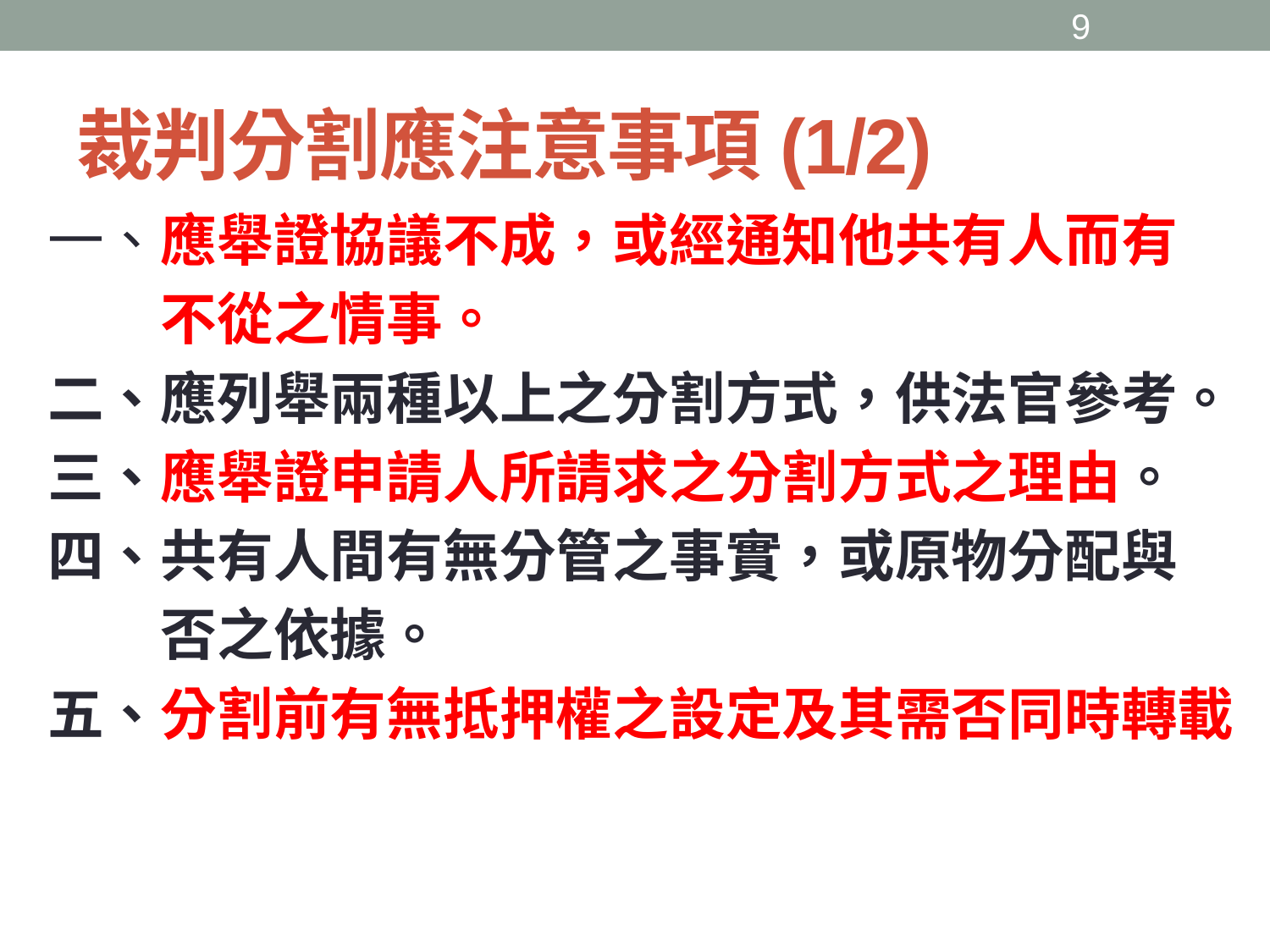

9
# 裁判分割應注意事項(1/2)
一、應舉證協議不成，或經通知他共有人而有
　　不從之情事。
二、應列舉兩種以上之分割方式，供法官參考。
三、應舉證申請人所請求之分割方式之理由。
四、共有人間有無分管之事實，或原物分配與
　　否之依據。
五、分割前有無抵押權之設定及其需否同時轉載